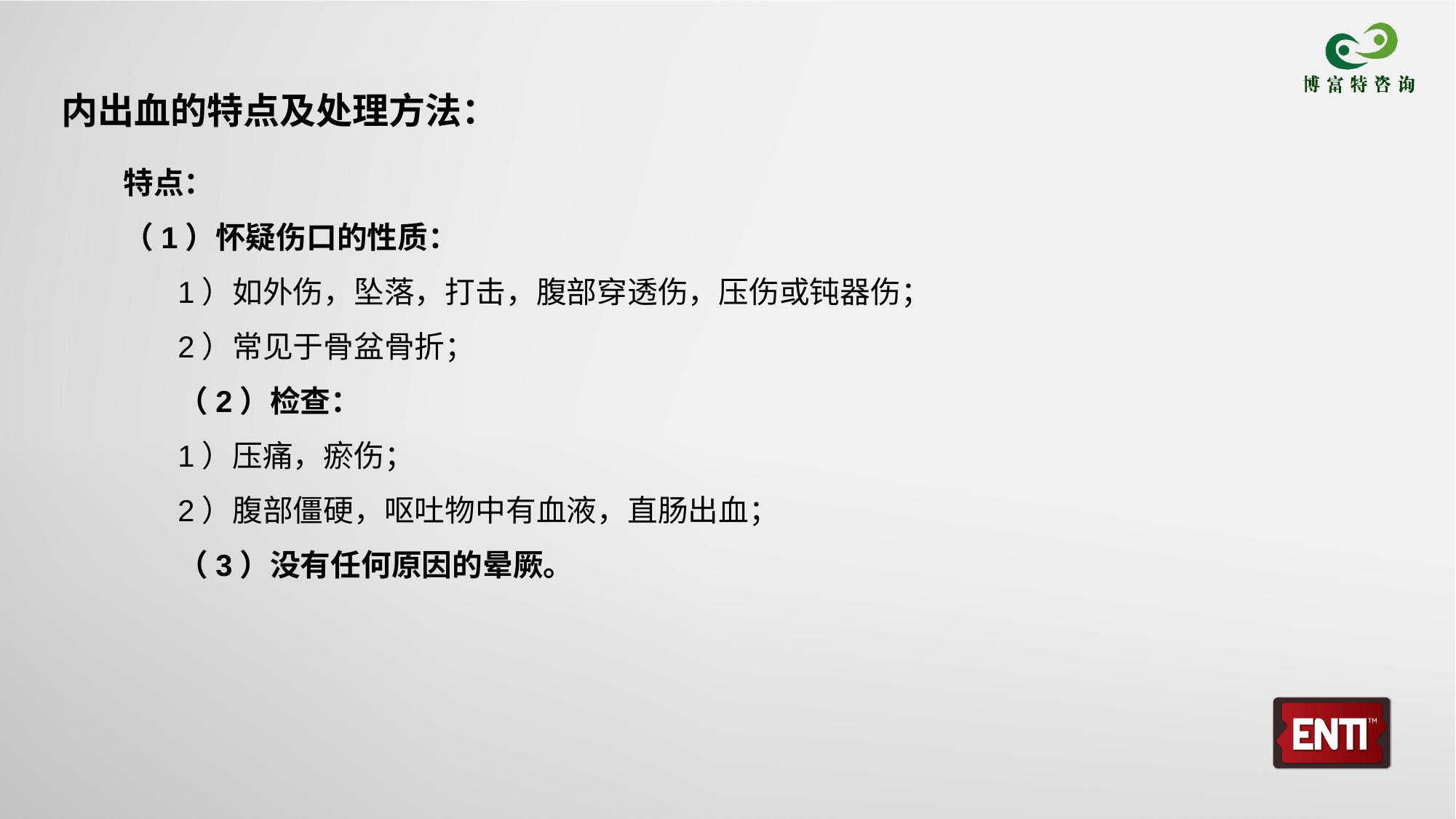

内出血的特点及处理方法：
特点：
（1）怀疑伤口的性质：
1）如外伤，坠落，打击，腹部穿透伤，压伤或钝器伤；
2）常见于骨盆骨折；
（2）检查：
1）压痛，瘀伤；
2）腹部僵硬，呕吐物中有血液，直肠出血；
（3）没有任何原因的晕厥。